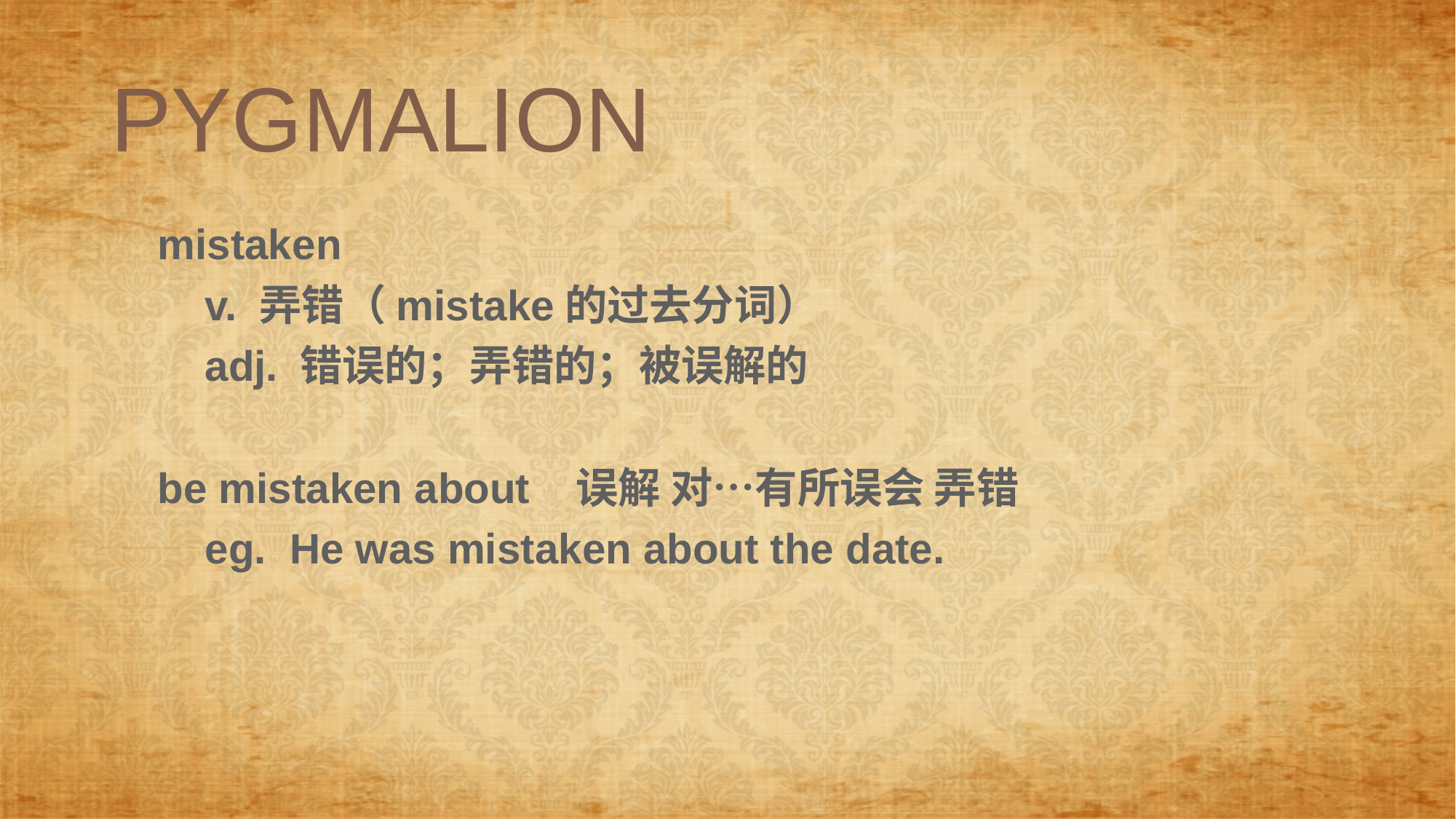

PYGMALION
    mistaken
        v. 弄错（mistake的过去分词）
        adj. 错误的；弄错的；被误解的

    be mistaken about   误解 对…有所误会 弄错
        eg.  He was mistaken about the date.